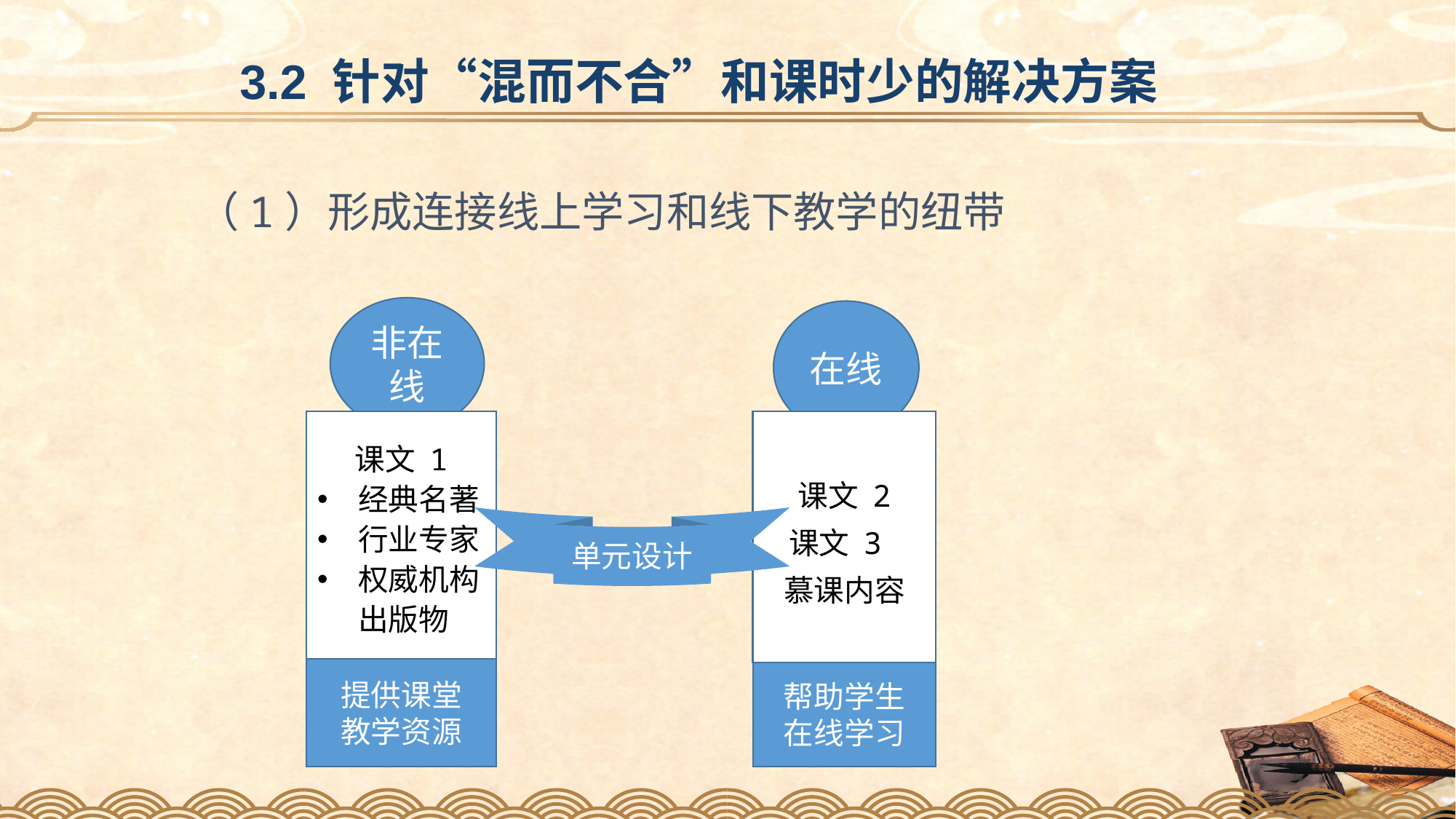

3.2 针对“混而不合”和课时少的解决方案
（1）形成连接线上学习和线下教学的纽带
非在线
在线
课文 1
经典名著
行业专家
权威机构出版物
课文 2
课文 3
慕课内容
单元设计
提供课堂
教学资源
帮助学生
在线学习